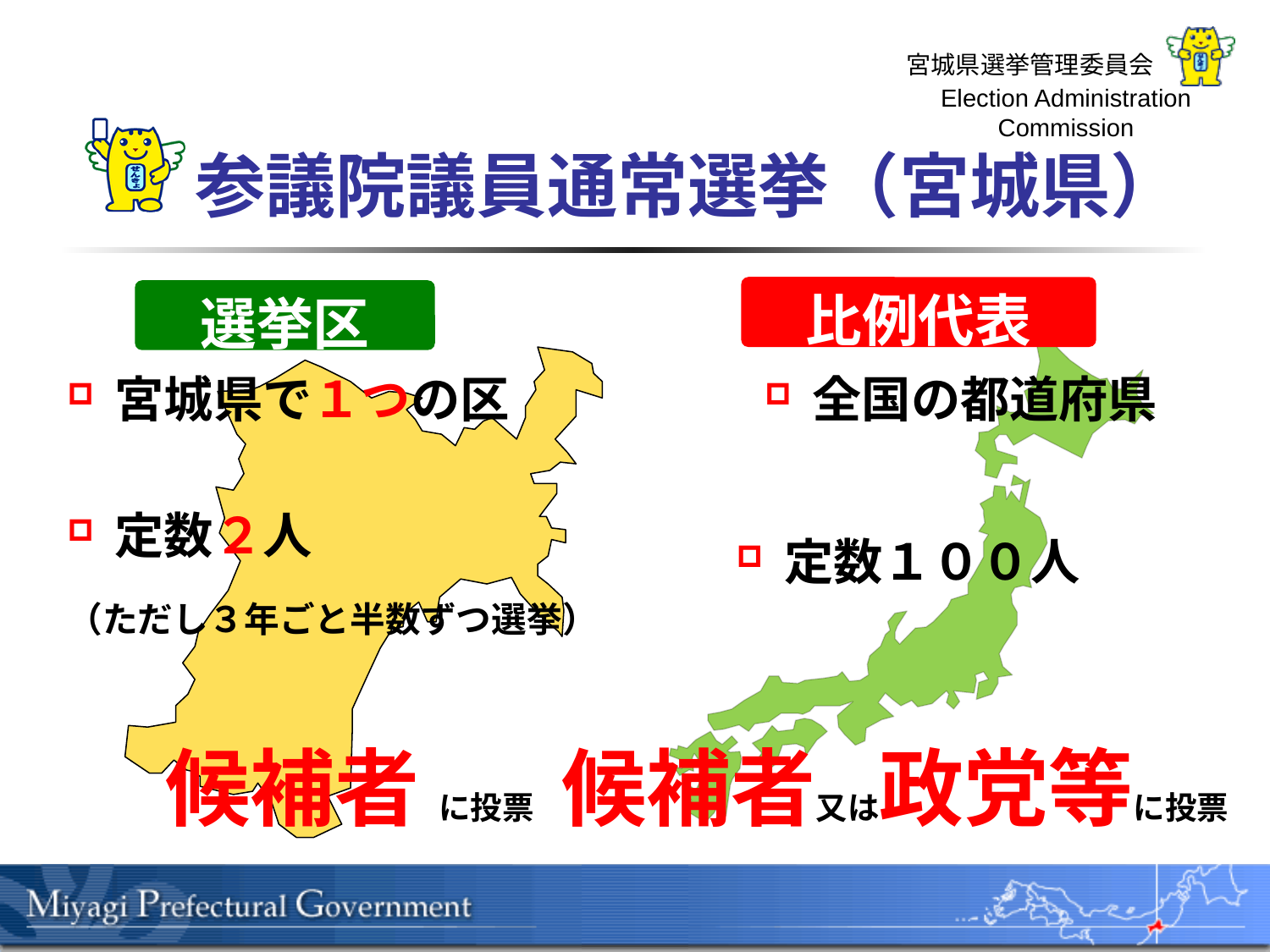

# 参議院議員通常選挙（宮城県）
比例代表
選挙区

宮城県で１つの区
全国の都道府県
定数２人

（ただし３年ごと半数ずつ選挙）

定数１００人
候補者又は政党等に投票

候補者 に投票